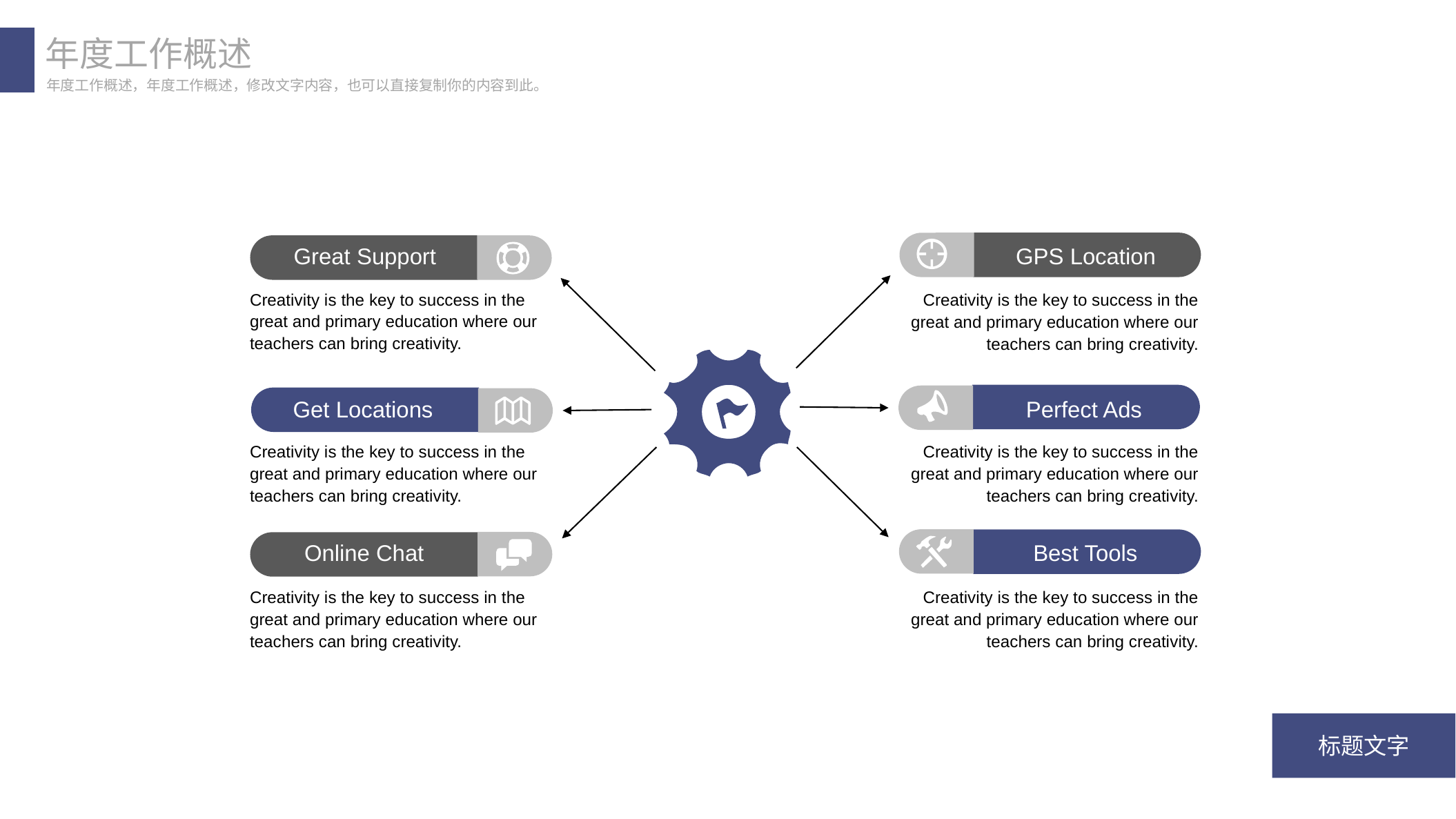

年度工作概述
年度工作概述，年度工作概述，修改文字内容，也可以直接复制你的内容到此。

Great Support
GPS Location

Creativity is the key to success in the great and primary education where our teachers can bring creativity.
Creativity is the key to success in the great and primary education where our teachers can bring creativity.

Get Locations
Perfect Ads

Creativity is the key to success in the great and primary education where our teachers can bring creativity.
Creativity is the key to success in the great and primary education where our teachers can bring creativity.

Online Chat
Best Tools

Creativity is the key to success in the great and primary education where our teachers can bring creativity.
Creativity is the key to success in the great and primary education where our teachers can bring creativity.

标题文字